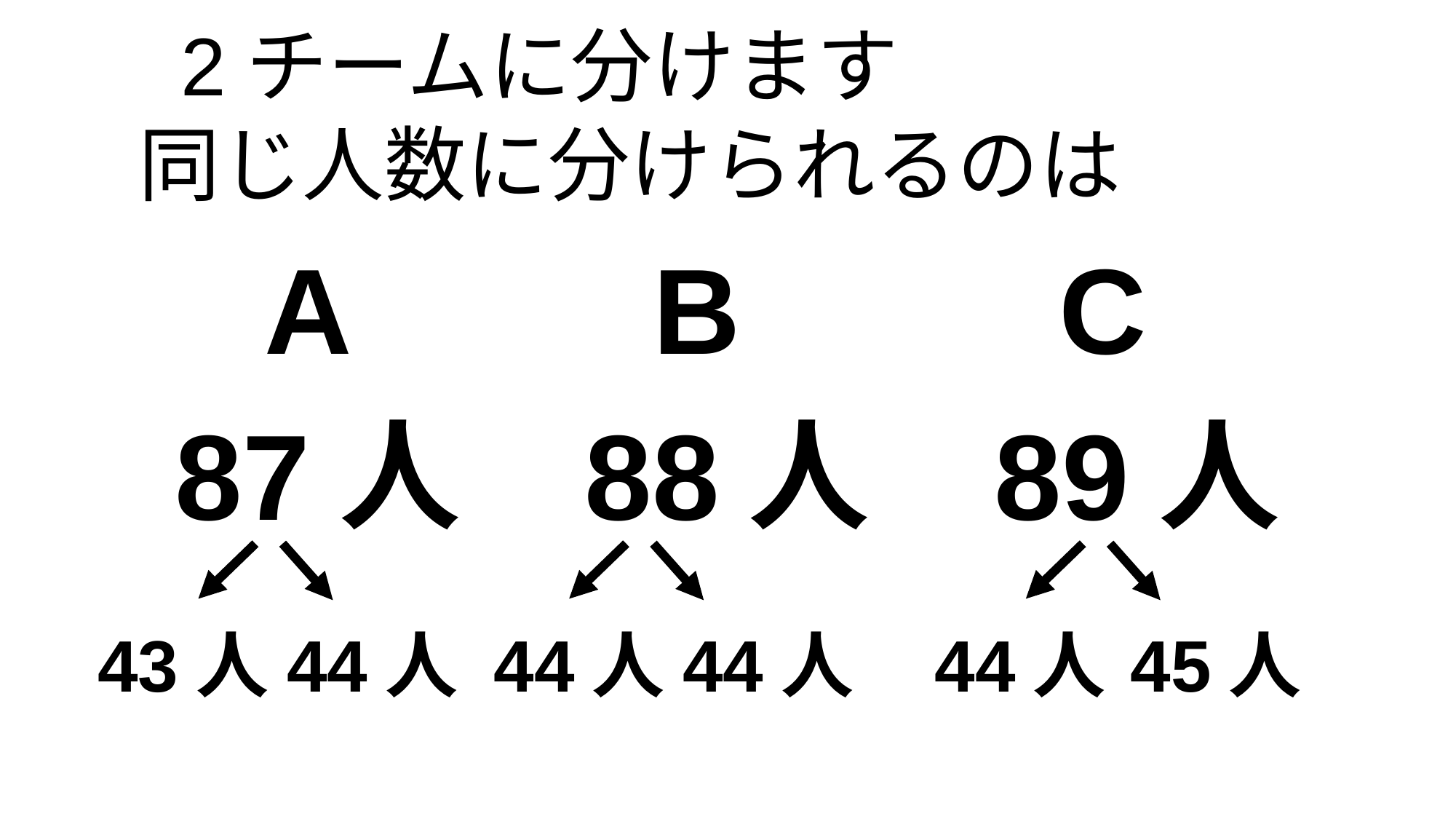

2チームに分けます
同じ人数に分けられるのは
A
B
C
87人
88人
89人
43人
44人
44人
44人
45人
44人